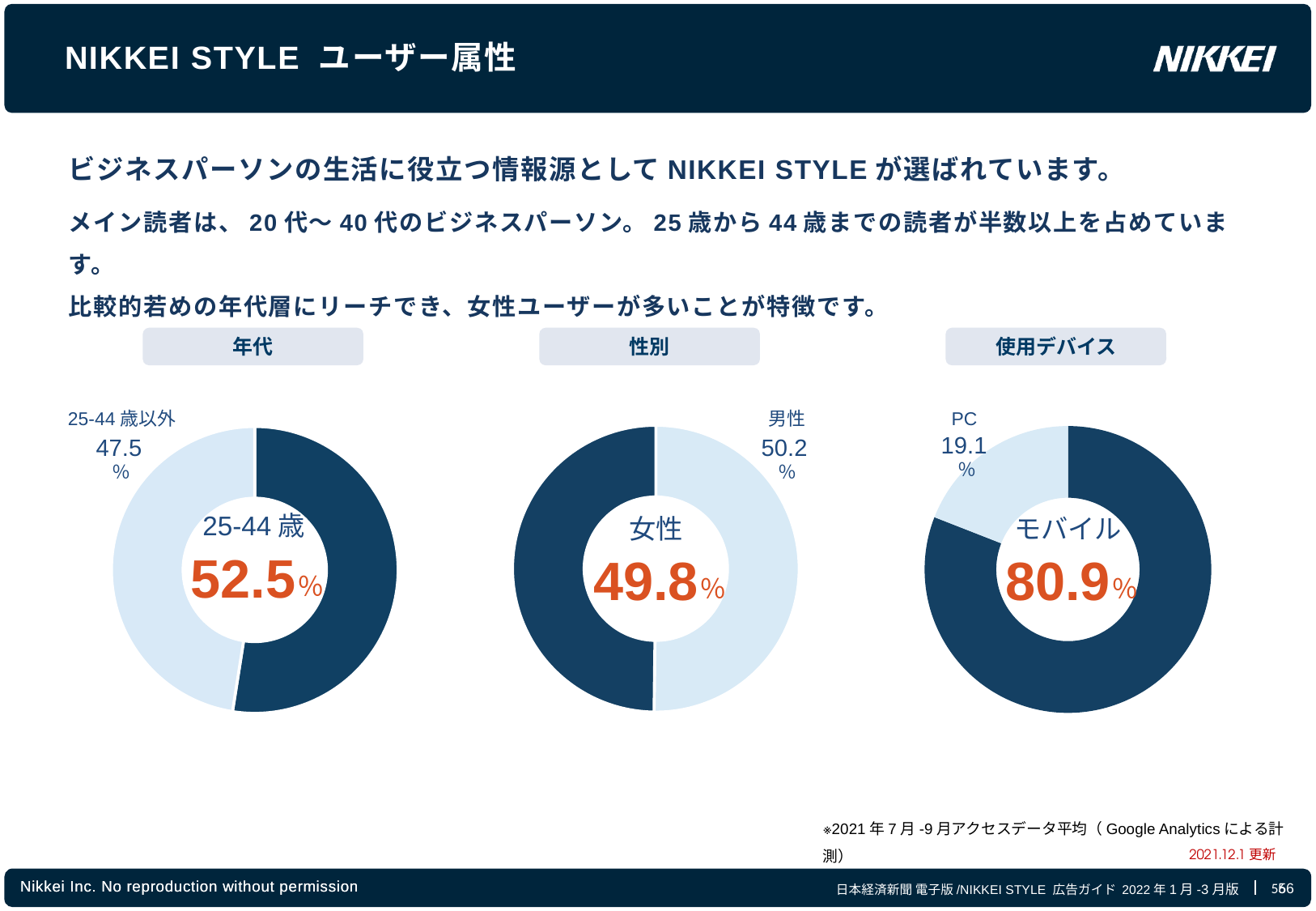

# NIKKEI STYLE ユーザー属性
ビジネスパーソンの生活に役立つ情報源としてNIKKEI STYLEが選ばれています。
メイン読者は、20代～40代のビジネスパーソン。25歳から44歳までの読者が半数以上を占めています。
比較的若めの年代層にリーチでき、女性ユーザーが多いことが特徴です。

年代
性別
使用デバイス
25-44歳以外
47.5％
男性
50.2％
PC
19.1％

### Chart

| Category |  |
|---|---|
| 男 | 0.502 |
| 女 | 0.498 |

### Chart

| Category |  |
|---|---|
| モバイル | 0.8093711796950254 |
| PC | 0.1906288203049746 |

### Chart

| Category |  |
|---|---|
| 25－44 | 0.5248868648410161 |
| 25－44以外 | 0.47511313515898396 |
25-44歳
女性
モバイル
52.5
％
49.8
％
80.9
％
※2021年7月-9月アクセスデータ平均（Google Analyticsによる計測）
2021.12.1更新
56